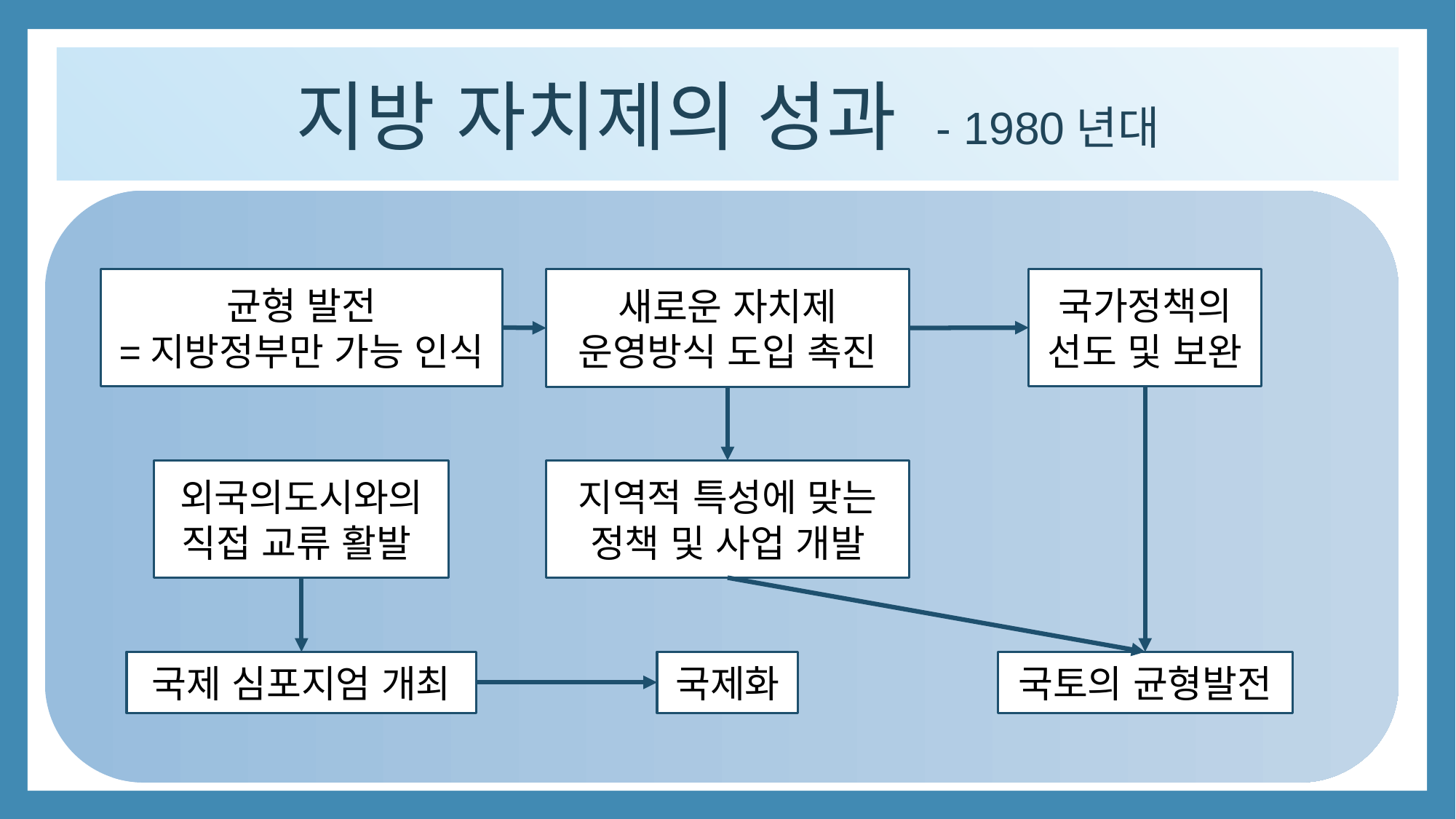

지방 자치제의 성과 - 1980년대

균형 발전
=지방정부만 가능 인식
새로운 자치제 운영방식 도입 촉진
국가정책의 선도 및 보완
외국의도시와의 직접 교류 활발
지역적 특성에 맞는 정책 및 사업 개발
국제 심포지엄 개최
국제화
국토의 균형발전